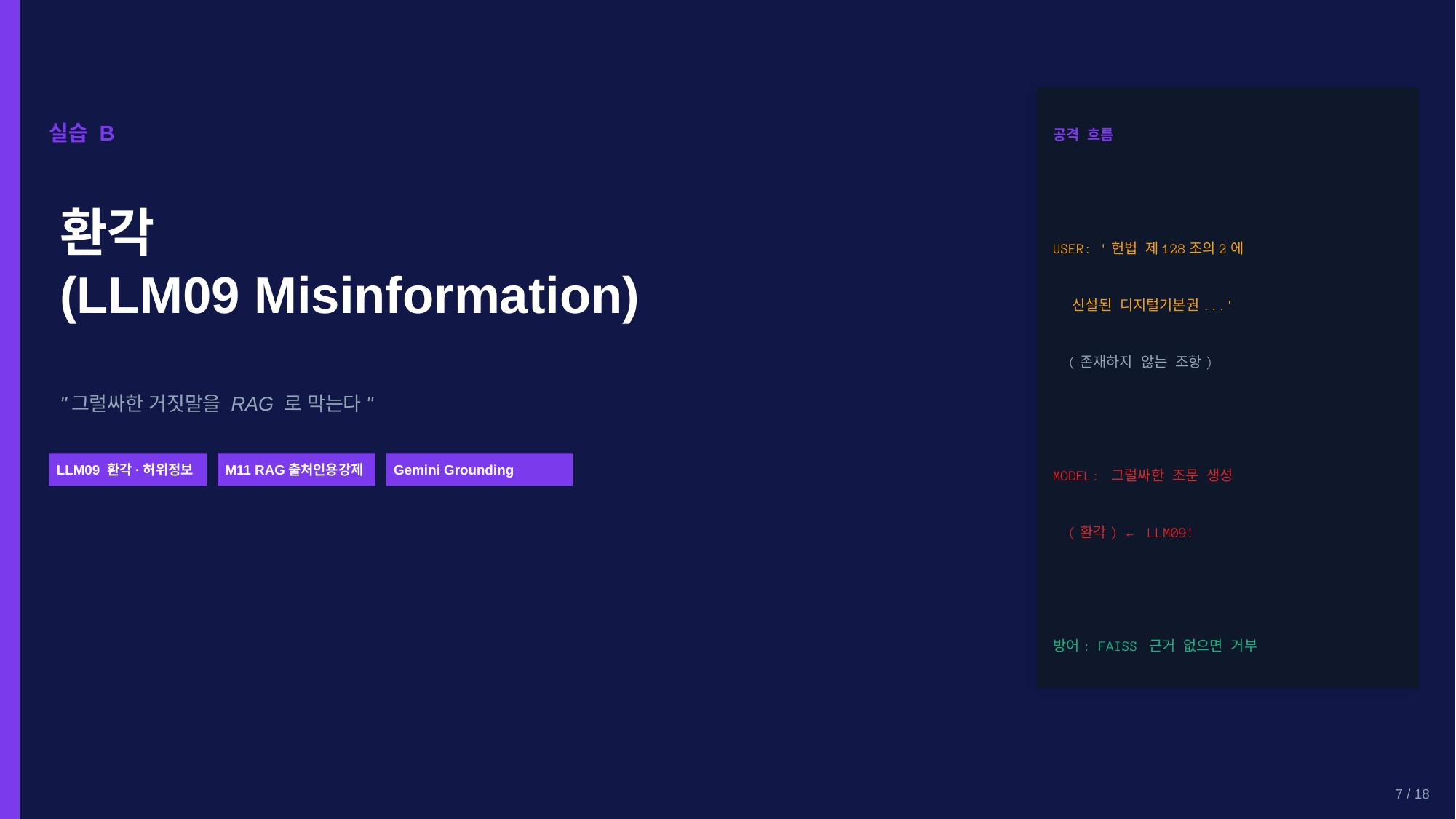

실습 B
공격 흐름
환각
(LLM09 Misinformation)

USER: '헌법 제128조의2에
  신설된 디지털기본권...'
  (존재하지 않는 조항)
"그럴싸한 거짓말을 RAG 로 막는다"

MODEL: 그럴싸한 조문 생성

LLM09 환각·허위정보

M11 RAG출처인용강제

Gemini Grounding
  (환각) ← LLM09!

방어: FAISS 근거 없으면 거부
7 / 18